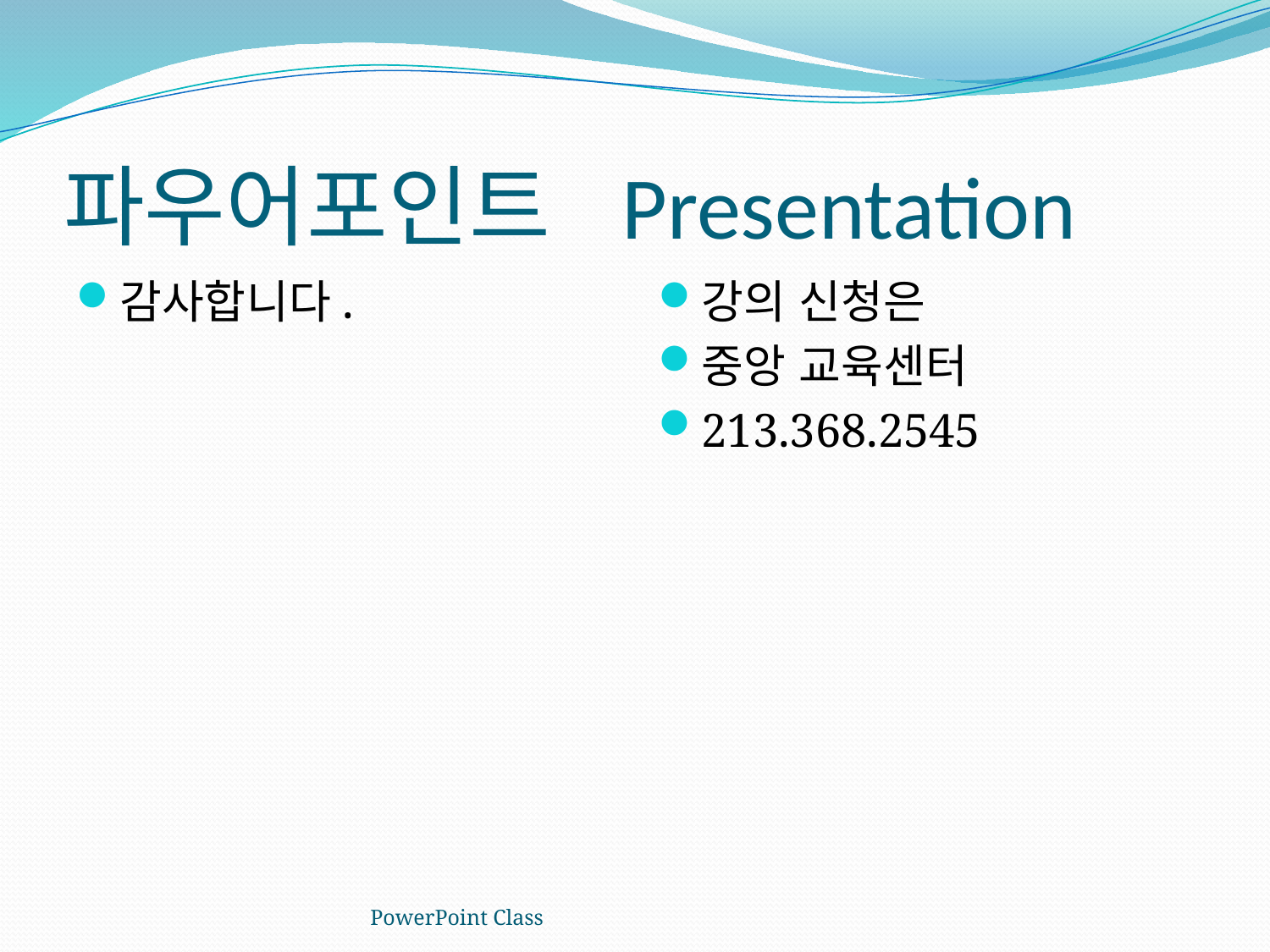

# 파우어포인트  Presentation
감사합니다.
강의 신청은
중앙 교육센터
213.368.2545
PowerPoint Class